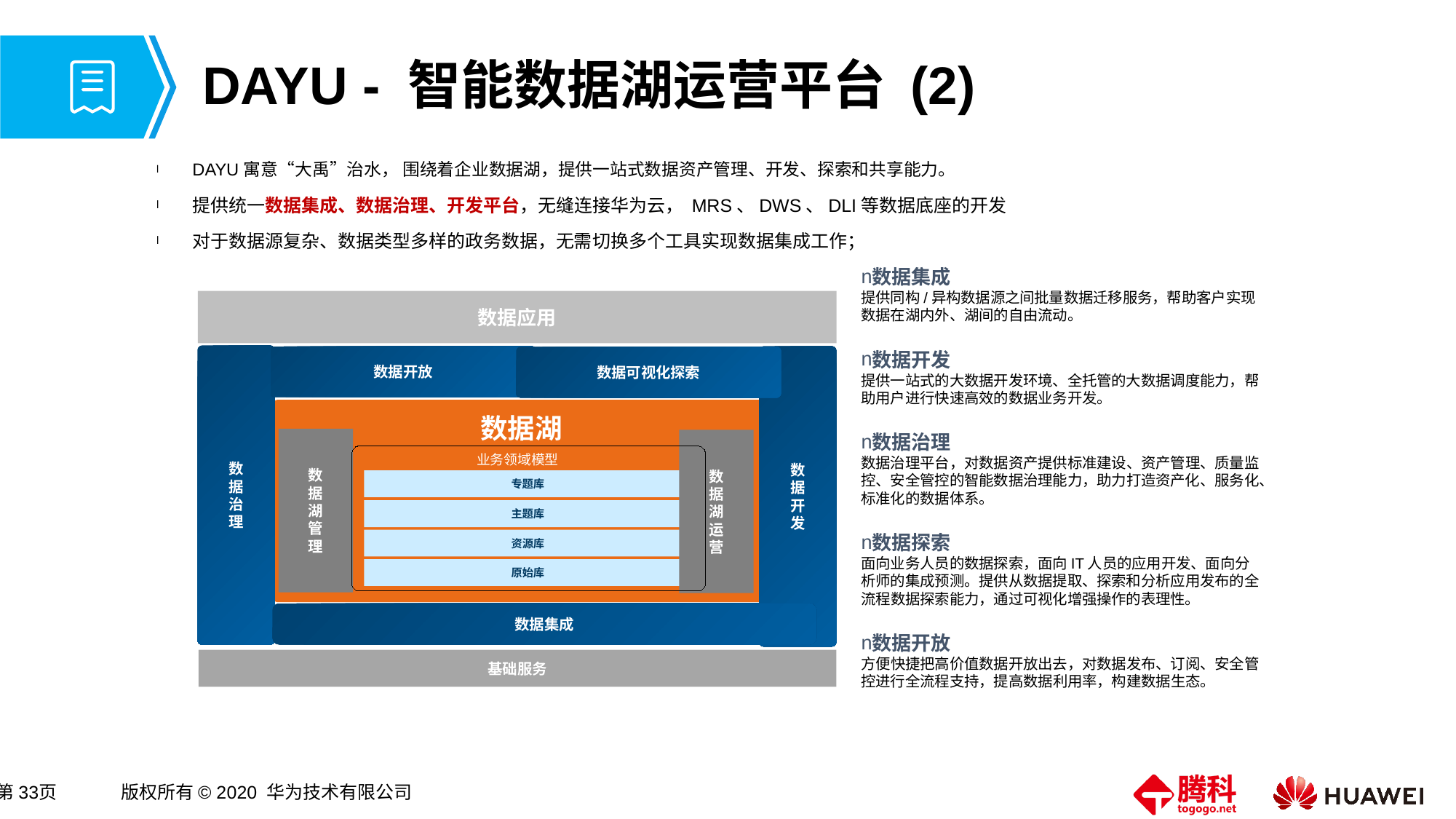

# DAYU - 智能数据湖运营平台 (2)
DAYU寓意“大禹”治水， 围绕着企业数据湖，提供一站式数据资产管理、开发、探索和共享能力。
提供统一数据集成、数据治理、开发平台，无缝连接华为云， MRS、DWS、DLI等数据底座的开发
对于数据源复杂、数据类型多样的政务数据，无需切换多个工具实现数据集成工作；

数据集成
提供同构/异构数据源之间批量数据迁移服务，帮助客户实现数据在湖内外、湖间的自由流动。

数据开发
提供一站式的大数据开发环境、全托管的大数据调度能力，帮助用户进行快速高效的数据业务开发。

数据治理
数据治理平台，对数据资产提供标准建设、资产管理、质量监控、安全管控的智能数据治理能力，助力打造资产化、服务化、标准化的数据体系。

数据探索
面向业务人员的数据探索，面向IT人员的应用开发、面向分析师的集成预测。提供从数据提取、探索和分析应用发布的全流程数据探索能力，通过可视化增强操作的表理性。
数据开放
方便快捷把高价值数据开放出去，对数据发布、订阅、安全管控进行全流程支持，提高数据利用率，构建数据生态。
数据应用
数
据
治
理
数
据
开
发
数据开放
数据可视化探索

数据湖
数
据
湖
管
理
数
据
湖
运
营
业务领域模型

专题库
主题库
资源库
原始库
数据集成
基础服务